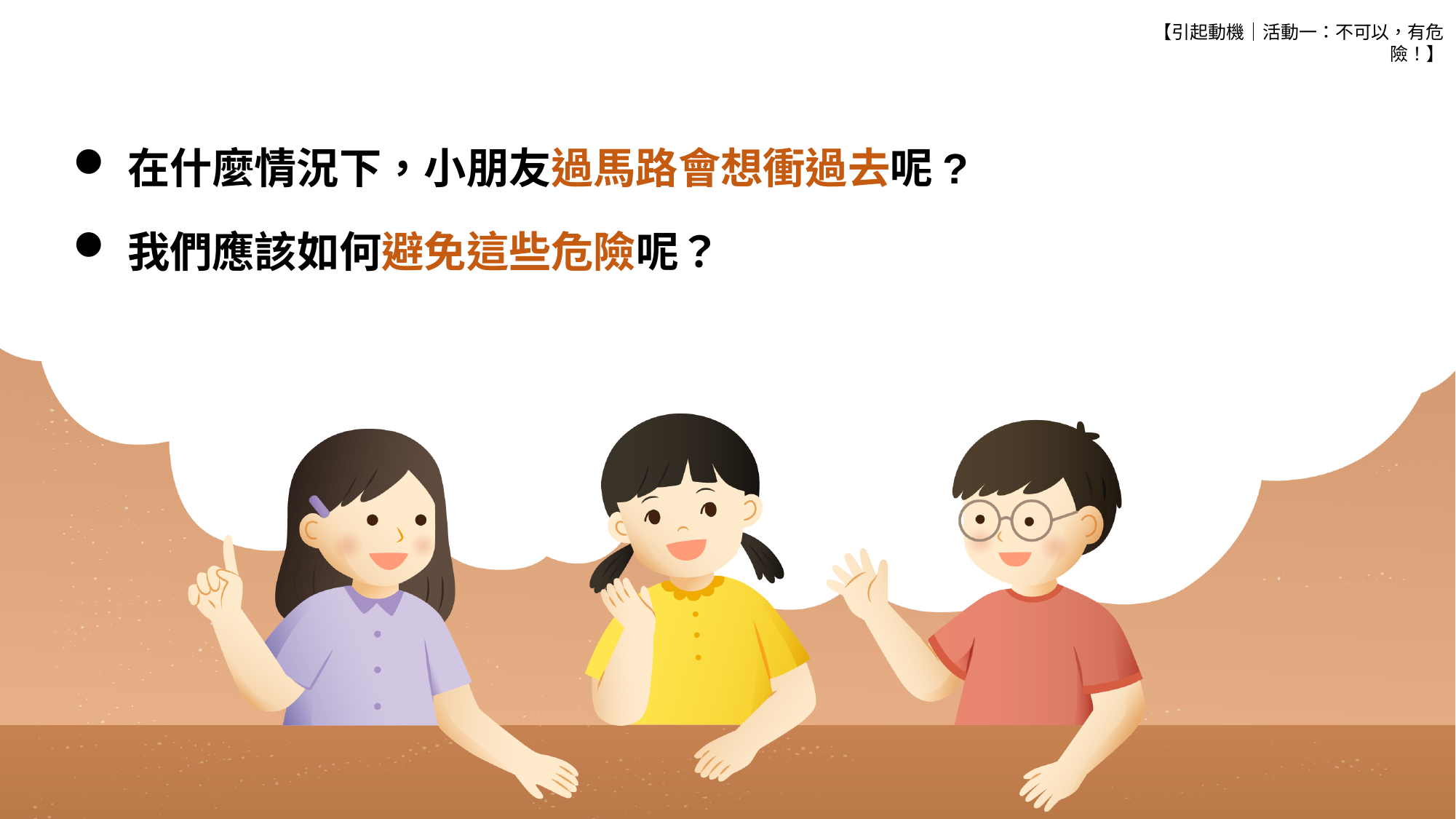

【引起動機│活動一：不可以，有危險！】
在什麼情況下，小朋友過馬路會想衝過去呢?
我們應該如何避免這些危險呢？